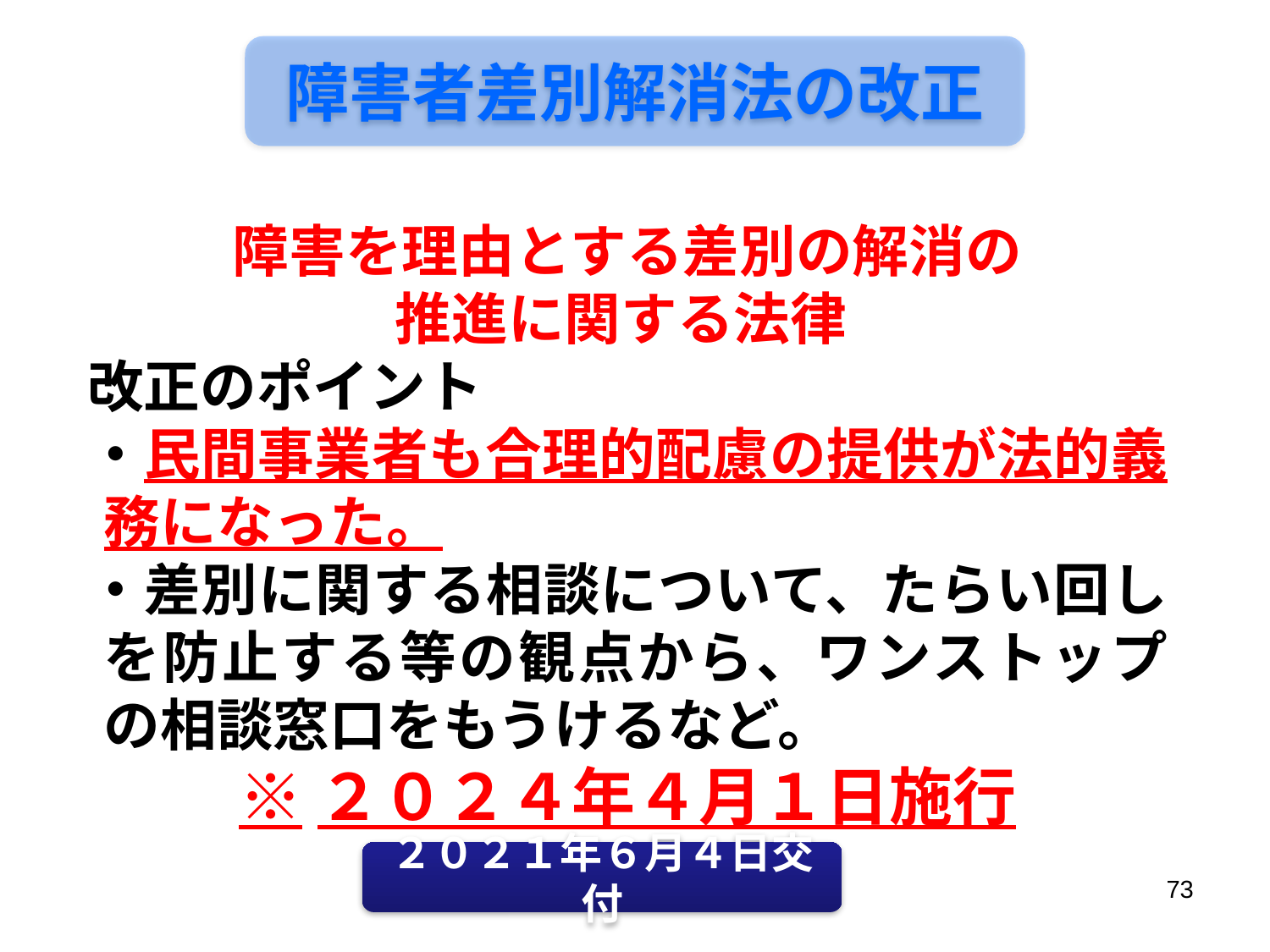

障害者差別解消法の改正
障害を理由とする差別の解消の
推進に関する法律
改正のポイント
・民間事業者も合理的配慮の提供が法的義務になった。
・差別に関する相談について、たらい回しを防止する等の観点から、ワンストップの相談窓口をもうけるなど。
※２０２４年４月１日施行
２０２１年６月４日交付
73